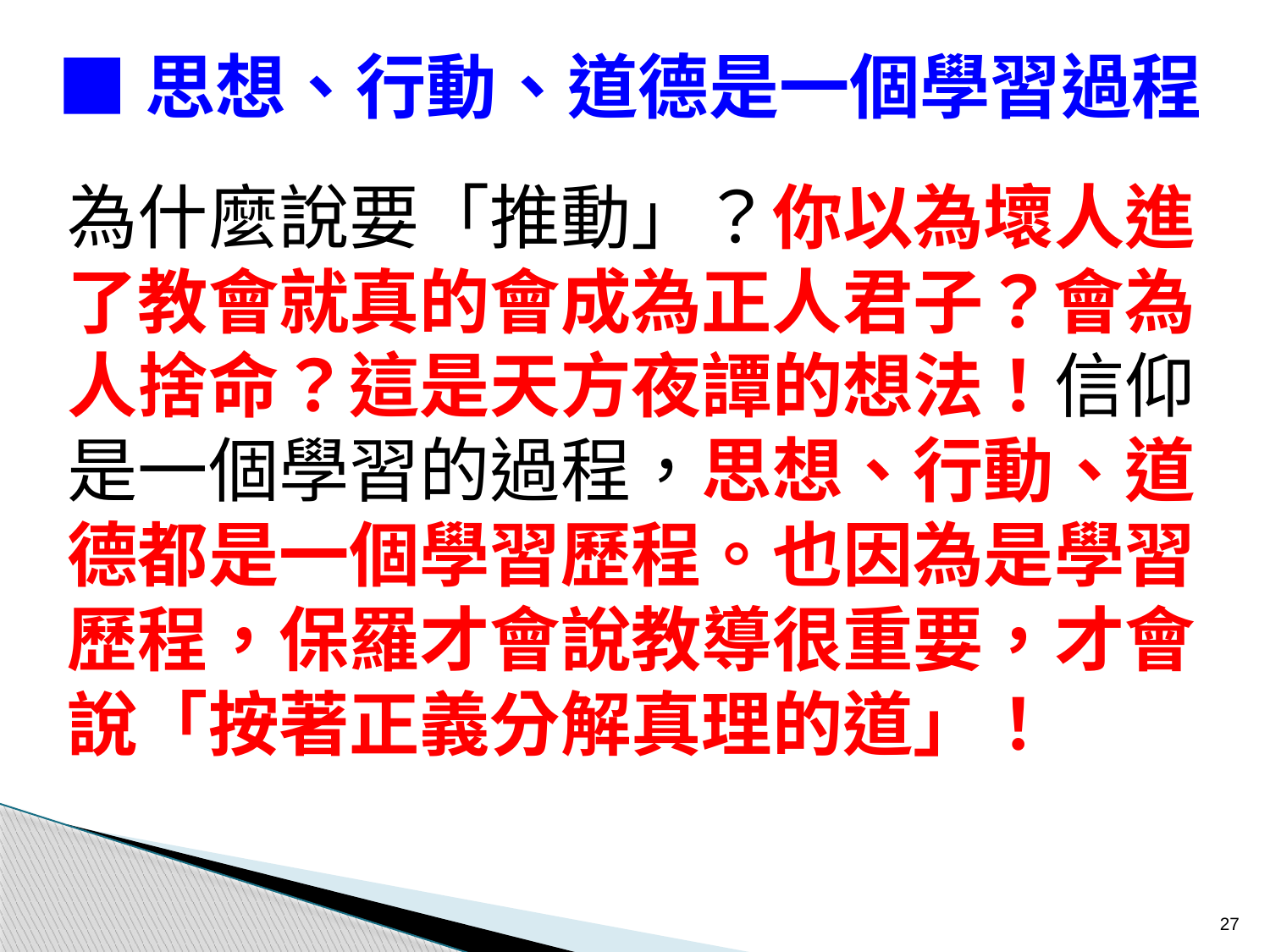

■思想、行動、道德是一個學習過程
為什麼說要「推動」？你以為壞人進了教會就真的會成為正人君子？會為人捨命？這是天方夜譚的想法！信仰是一個學習的過程，思想、行動、道德都是一個學習歷程。也因為是學習歷程，保羅才會說教導很重要，才會說「按著正義分解真理的道」！
27